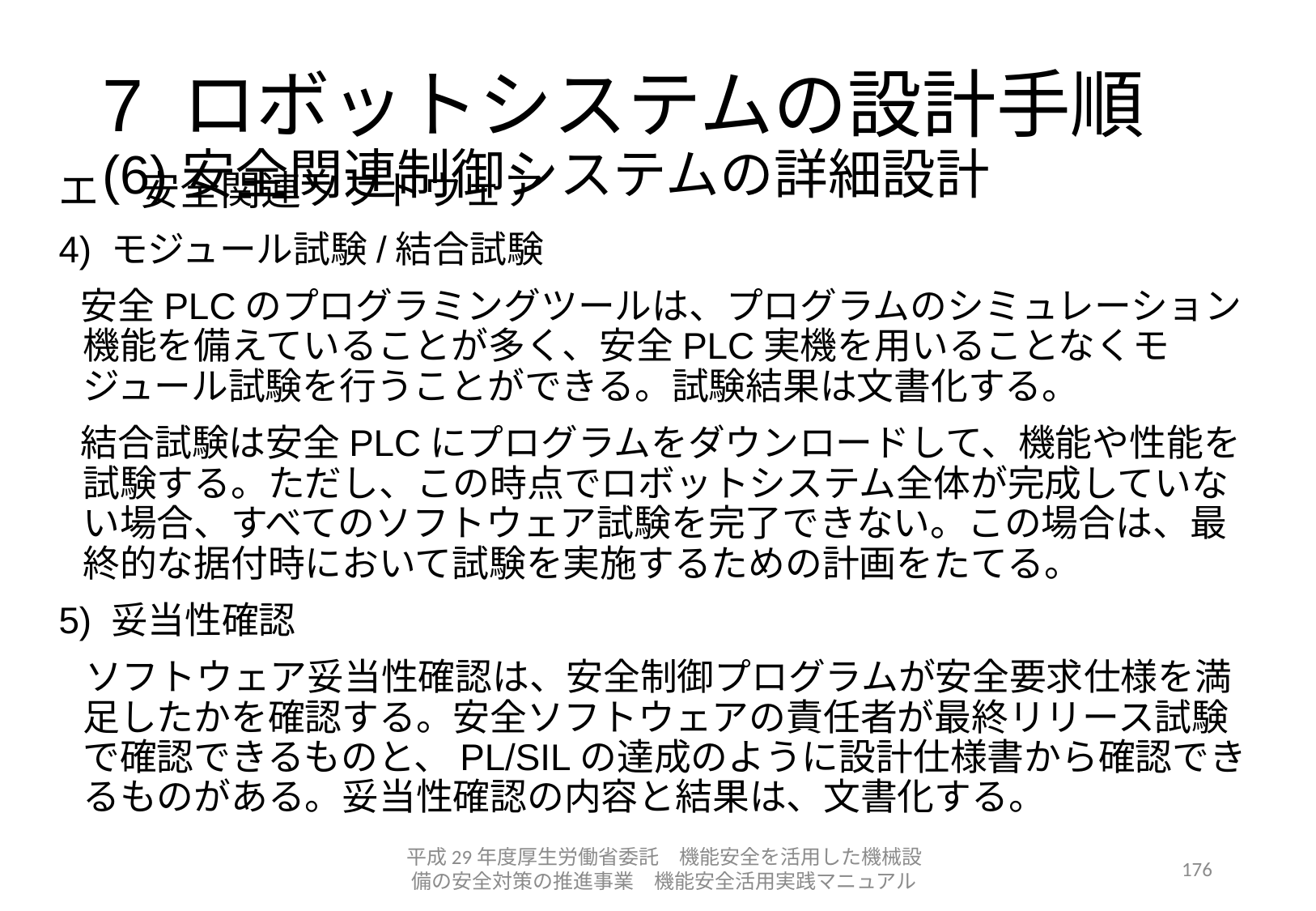

# 7 ロボットシステムの設計手順 (6)安全関連制御システムの詳細設計
エ　安全関連ソフトウェア
4) モジュール試験/結合試験
安全PLCのプログラミングツールは、プログラムのシミュレーション機能を備えていることが多く、安全PLC実機を用いることなくモジュール試験を行うことができる。試験結果は文書化する。
結合試験は安全PLCにプログラムをダウンロードして、機能や性能を試験する。ただし、この時点でロボットシステム全体が完成していない場合、すべてのソフトウェア試験を完了できない。この場合は、最終的な据付時において試験を実施するための計画をたてる。
5) 妥当性確認
ソフトウェア妥当性確認は、安全制御プログラムが安全要求仕様を満足したかを確認する。安全ソフトウェアの責任者が最終リリース試験で確認できるものと、PL/SILの達成のように設計仕様書から確認できるものがある。妥当性確認の内容と結果は、文書化する。
平成29年度厚生労働省委託　機能安全を活用した機械設備の安全対策の推進事業　機能安全活用実践マニュアル
176